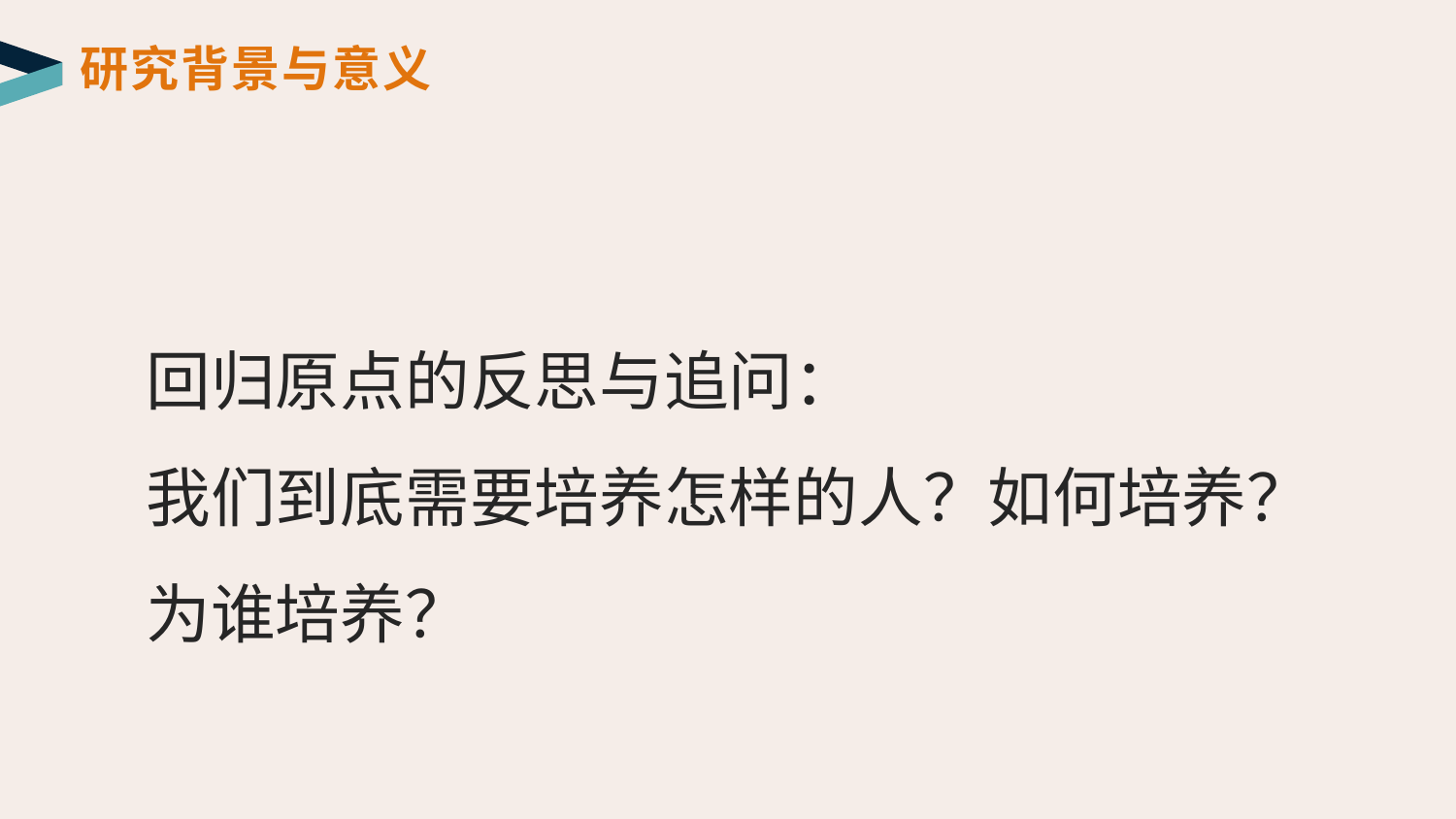

研究背景与意义

回归原点的反思与追问：
我们到底需要培养怎样的人？如何培养？
为谁培养？